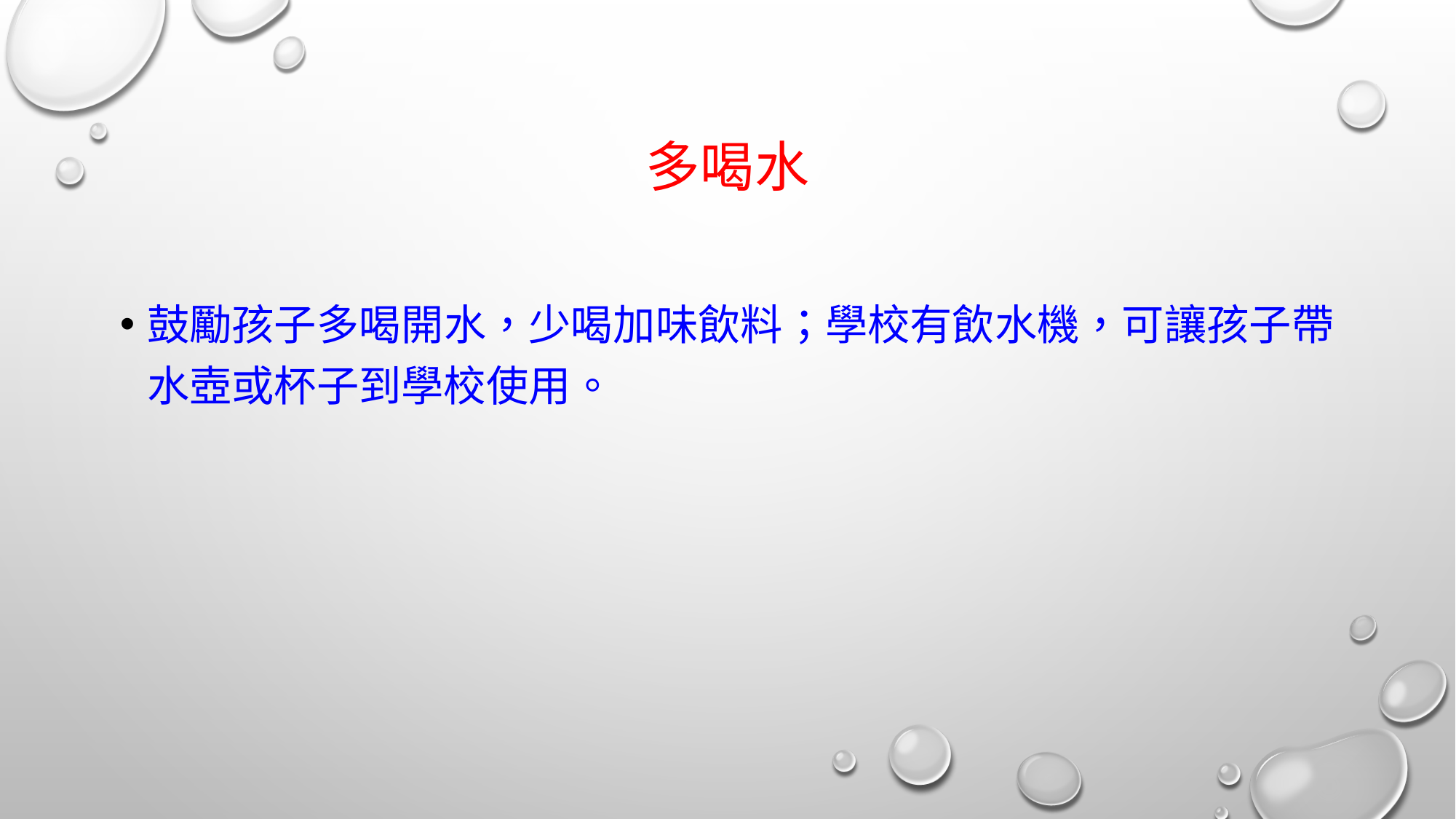

# 多喝水
鼓勵孩子多喝開水，少喝加味飲料；學校有飲水機，可讓孩子帶水壺或杯子到學校使用。